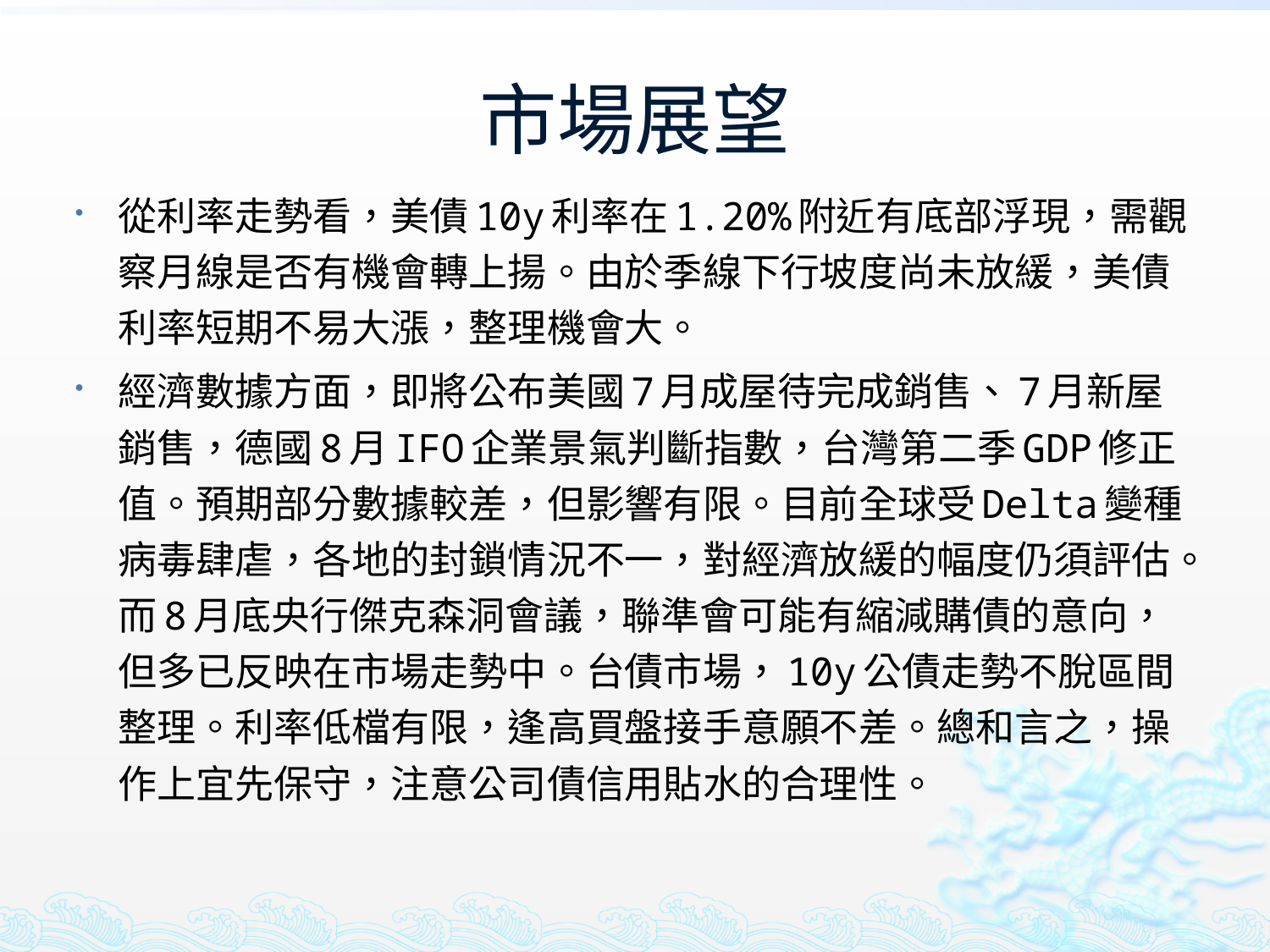

# 市場展望
從利率走勢看，美債10y利率在1.20%附近有底部浮現，需觀察月線是否有機會轉上揚。由於季線下行坡度尚未放緩，美債利率短期不易大漲，整理機會大。
經濟數據方面，即將公布美國7月成屋待完成銷售、7月新屋銷售，德國8月IFO企業景氣判斷指數，台灣第二季GDP修正值。預期部分數據較差，但影響有限。目前全球受Delta變種病毒肆虐，各地的封鎖情況不一，對經濟放緩的幅度仍須評估。而8月底央行傑克森洞會議，聯準會可能有縮減購債的意向，但多已反映在市場走勢中。台債市場，10y公債走勢不脫區間整理。利率低檔有限，逢高買盤接手意願不差。總和言之，操作上宜先保守，注意公司債信用貼水的合理性。